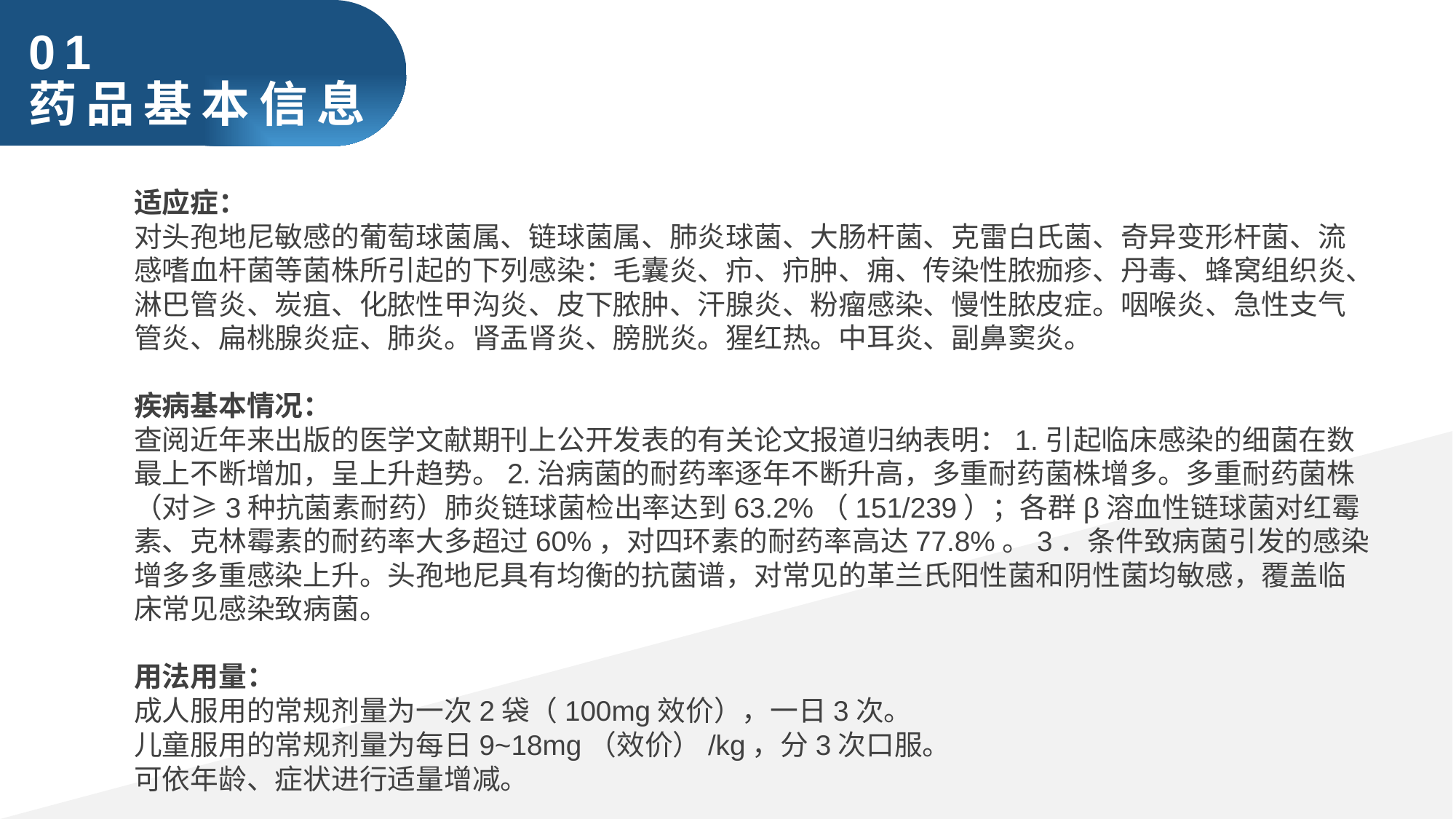

01
药品基本信息
适应症：
对头孢地尼敏感的葡萄球菌属、链球菌属、肺炎球菌、大肠杆菌、克雷白氏菌、奇异变形杆菌、流感嗜血杆菌等菌株所引起的下列感染：毛囊炎、疖、疖肿、痈、传染性脓痂疹、丹毒、蜂窝组织炎、淋巴管炎、炭疽、化脓性甲沟炎、皮下脓肿、汗腺炎、粉瘤感染、慢性脓皮症。咽喉炎、急性支气管炎、扁桃腺炎症、肺炎。肾盂肾炎、膀胱炎。猩红热。中耳炎、副鼻窦炎。

疾病基本情况：
查阅近年来出版的医学文献期刊上公开发表的有关论文报道归纳表明：1.引起临床感染的细菌在数最上不断增加，呈上升趋势。2.治病菌的耐药率逐年不断升高，多重耐药菌株增多。多重耐药菌株（对≥3种抗菌素耐药）肺炎链球菌检出率达到63.2%（151/239）；各群β溶血性链球菌对红霉素、克林霉素的耐药率大多超过60%，对四环素的耐药率高达77.8%。3．条件致病菌引发的感染增多多重感染上升。头孢地尼具有均衡的抗菌谱，对常见的革兰氏阳性菌和阴性菌均敏感，覆盖临床常见感染致病菌。

用法用量：
成人服用的常规剂量为一次2袋（100mg效价），一日3次。
儿童服用的常规剂量为每日9~18mg（效价）/kg，分3次口服。
可依年龄、症状进行适量增减。